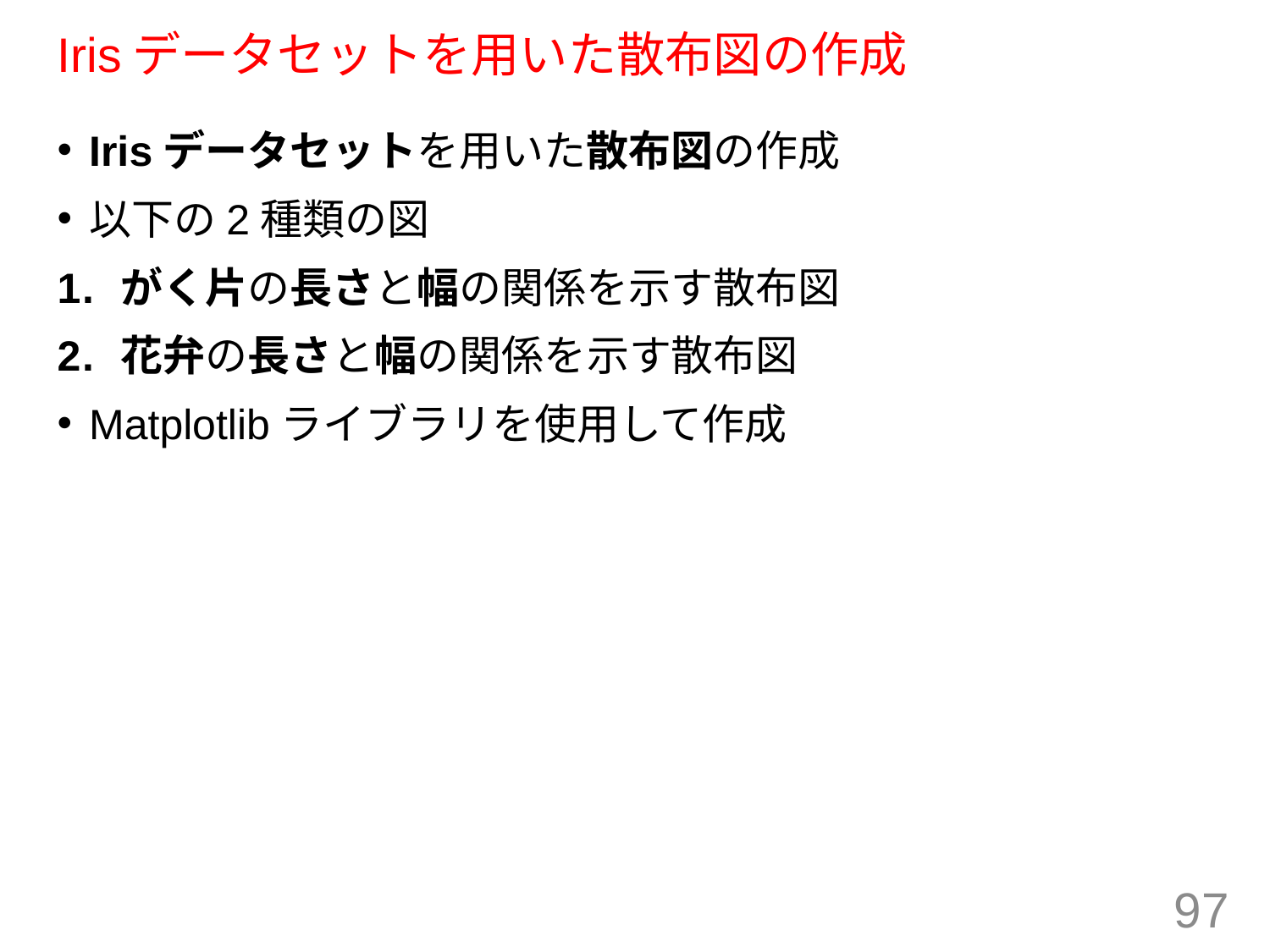

# Irisデータセットを用いた散布図の作成
Irisデータセットを用いた散布図の作成
以下の2種類の図
がく片の長さと幅の関係を示す散布図
花弁の長さと幅の関係を示す散布図
Matplotlibライブラリを使用して作成

97